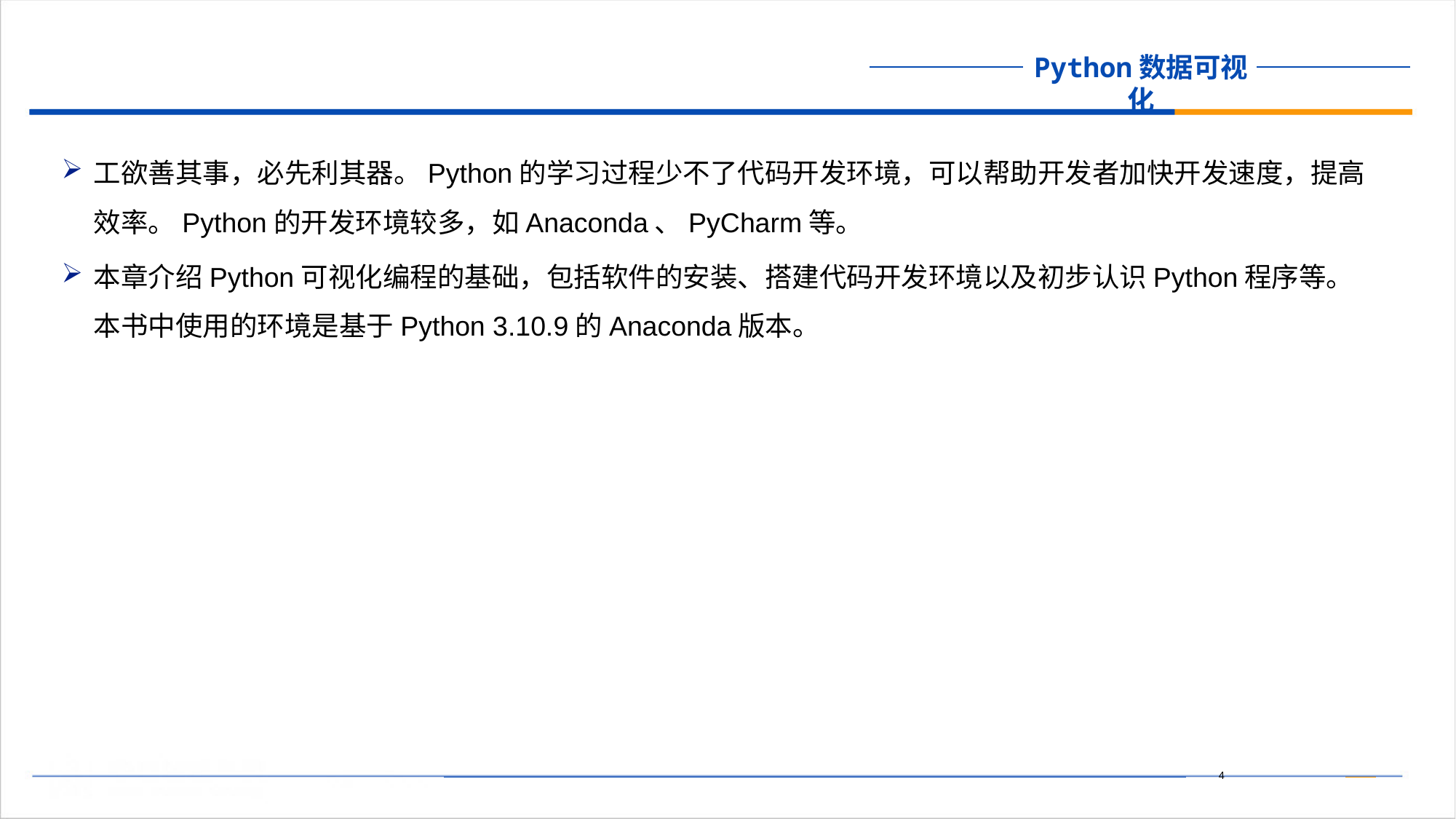

工欲善其事，必先利其器。Python的学习过程少不了代码开发环境，可以帮助开发者加快开发速度，提高效率。Python的开发环境较多，如Anaconda、PyCharm等。
本章介绍Python可视化编程的基础，包括软件的安装、搭建代码开发环境以及初步认识Python程序等。本书中使用的环境是基于Python 3.10.9的Anaconda版本。